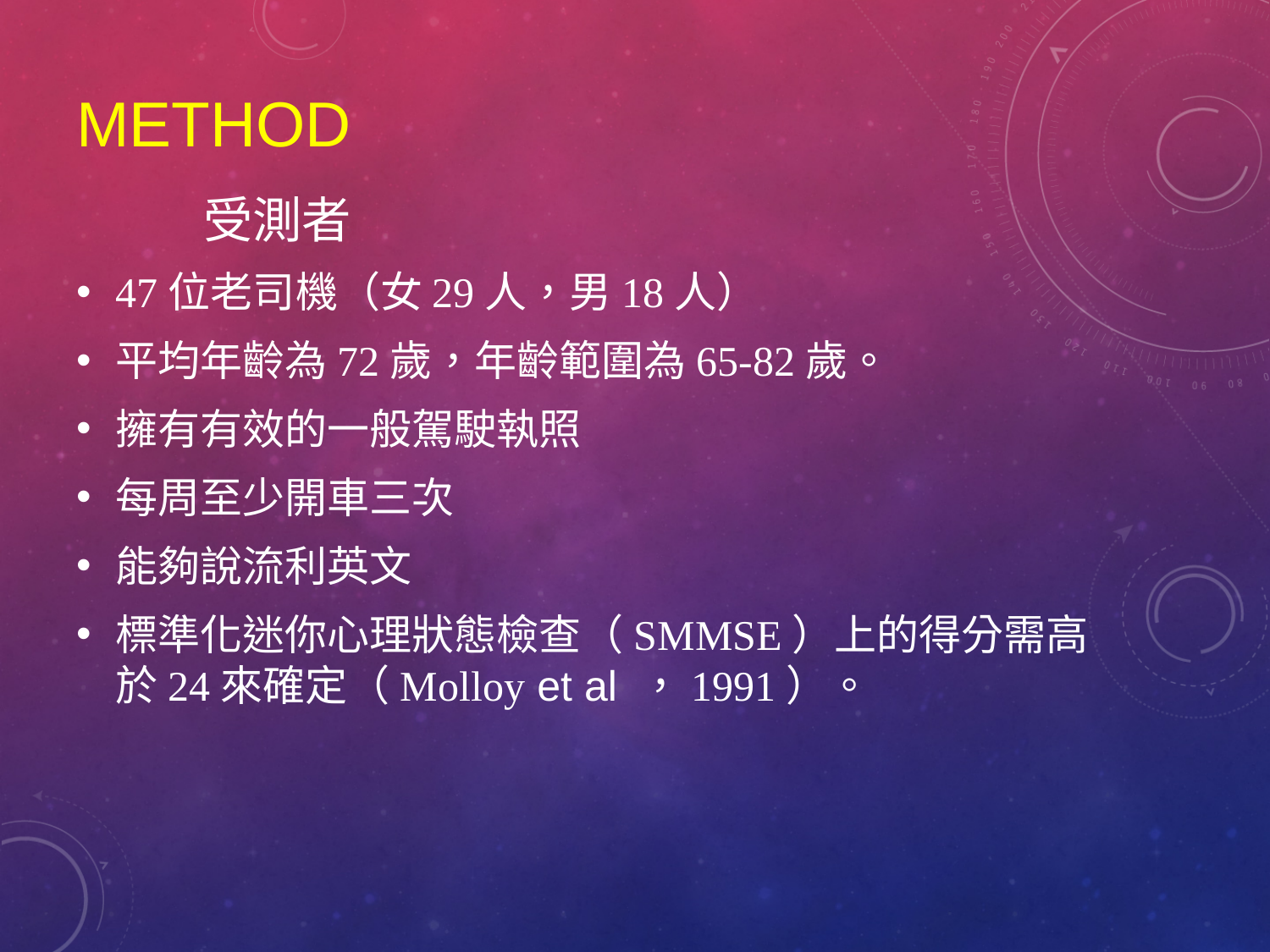

# Method
	受測者
47位老司機（女29人，男18人）
平均年齡為72歲，年齡範圍為65-82歲。
擁有有效的一般駕駛執照
每周至少開車三次
能夠說流利英文
標準化迷你心理狀態檢查（SMMSE）上的得分需高於24來確定（Molloy et al ，1991）。